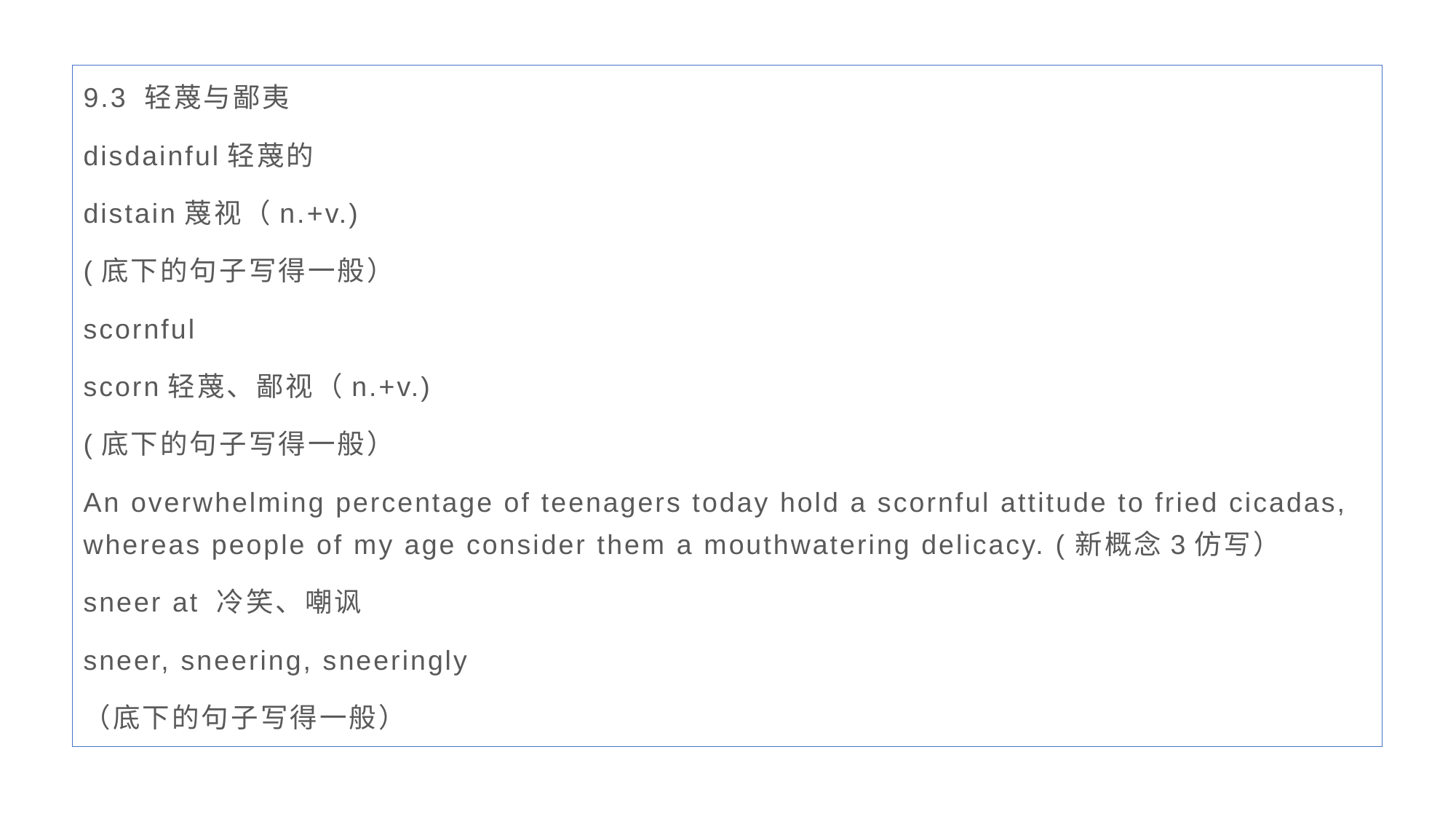

9.3 轻蔑与鄙夷
disdainful轻蔑的
distain蔑视（n.+v.)
(底下的句子写得一般）
scornful
scorn轻蔑、鄙视（n.+v.)
(底下的句子写得一般）
An overwhelming percentage of teenagers today hold a scornful attitude to fried cicadas, whereas people of my age consider them a mouthwatering delicacy. (新概念3仿写）
sneer at 冷笑、嘲讽
sneer, sneering, sneeringly
（底下的句子写得一般）